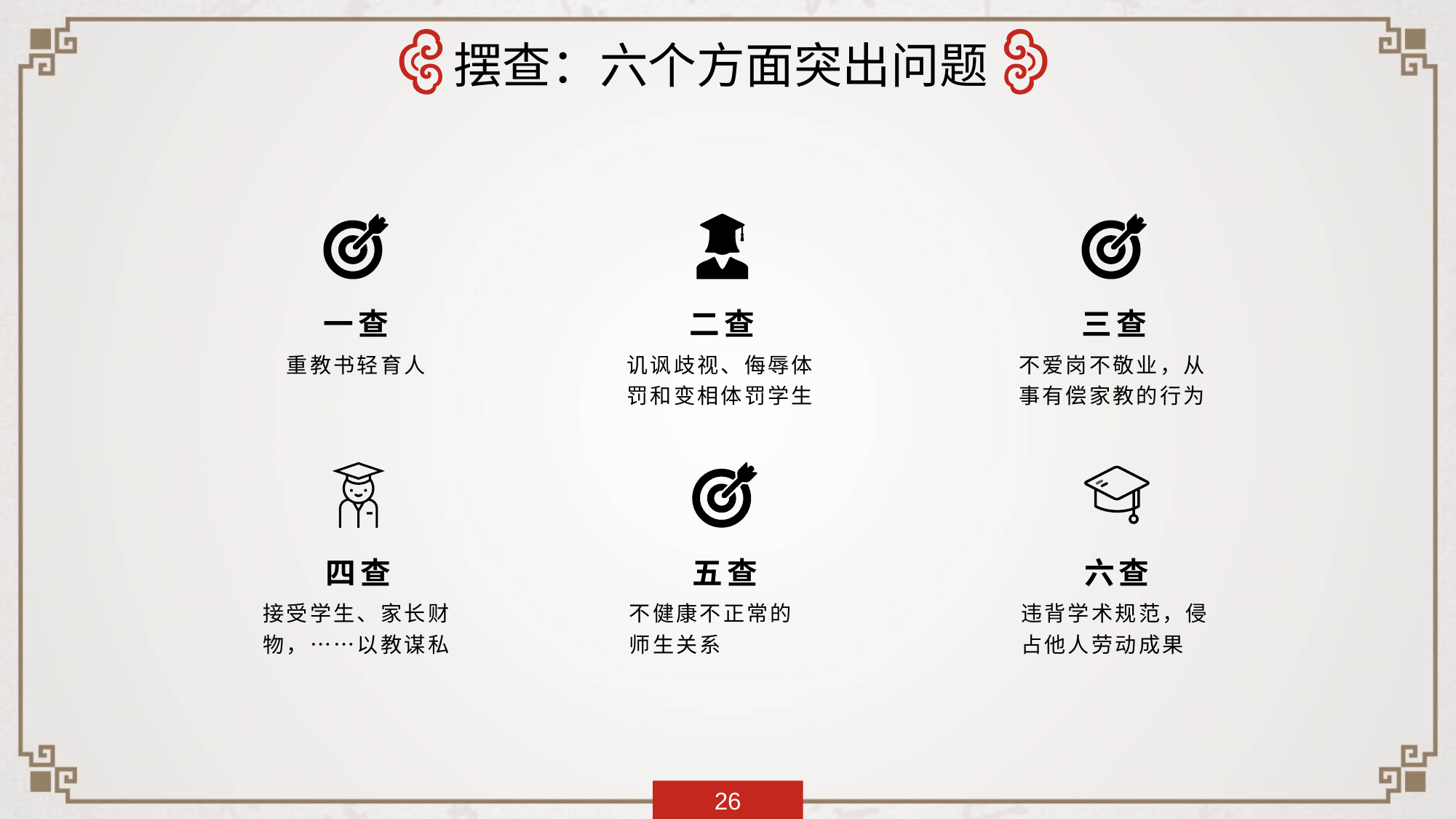

摆查：六个方面突出问题

一查
二查
三查
重教书轻育人
讥讽歧视、侮辱体罚和变相体罚学生
不爱岗不敬业，从事有偿家教的行为

四查
五查
六查
接受学生、家长财物，……以教谋私
不健康不正常的
师生关系
违背学术规范，侵占他人劳动成果